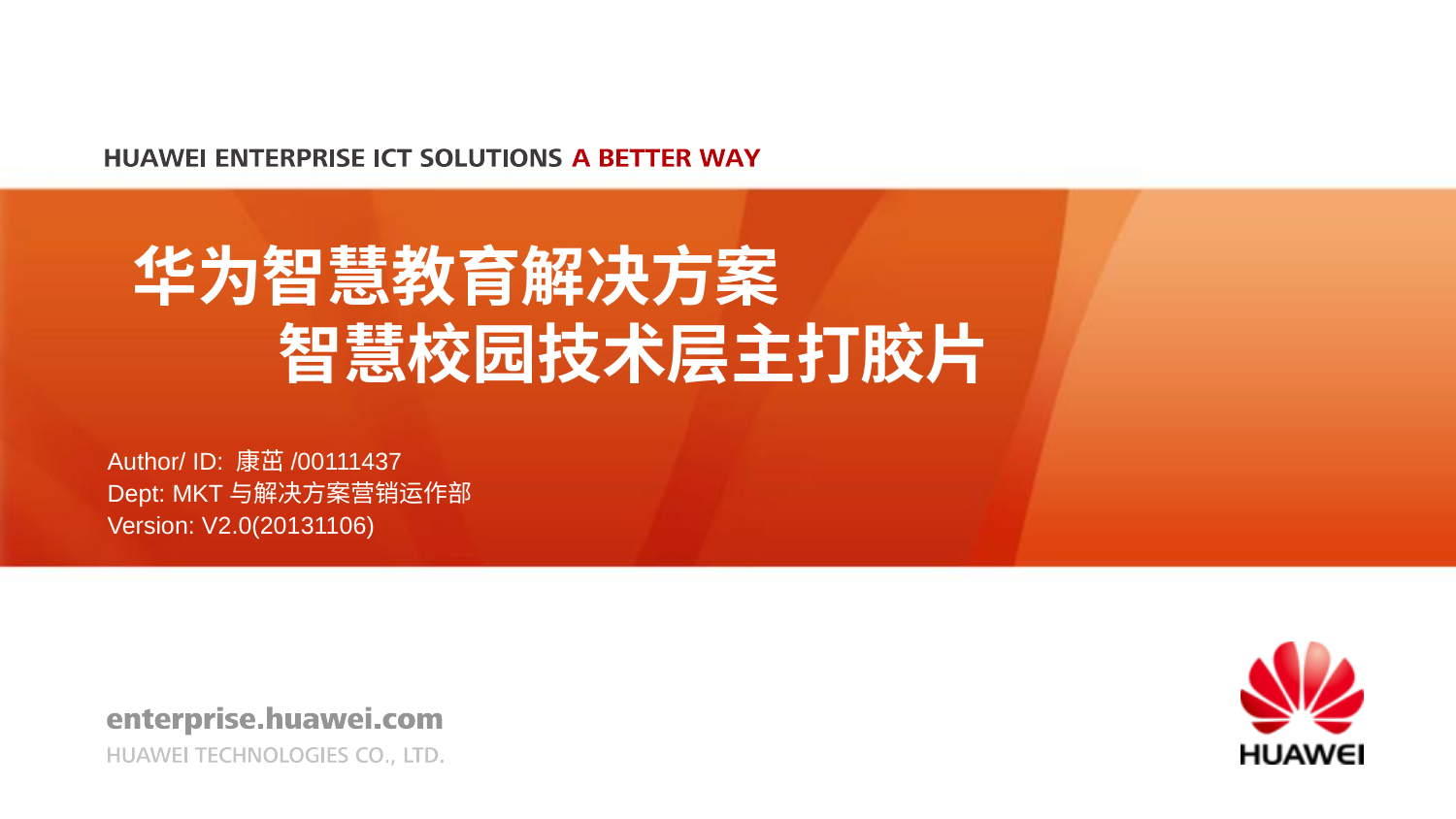

华为智慧教育解决方案
	智慧校园技术层主打胶片

Author/ ID: 康茁/00111437
Dept: MKT与解决方案营销运作部
Version: V2.0(20131106)